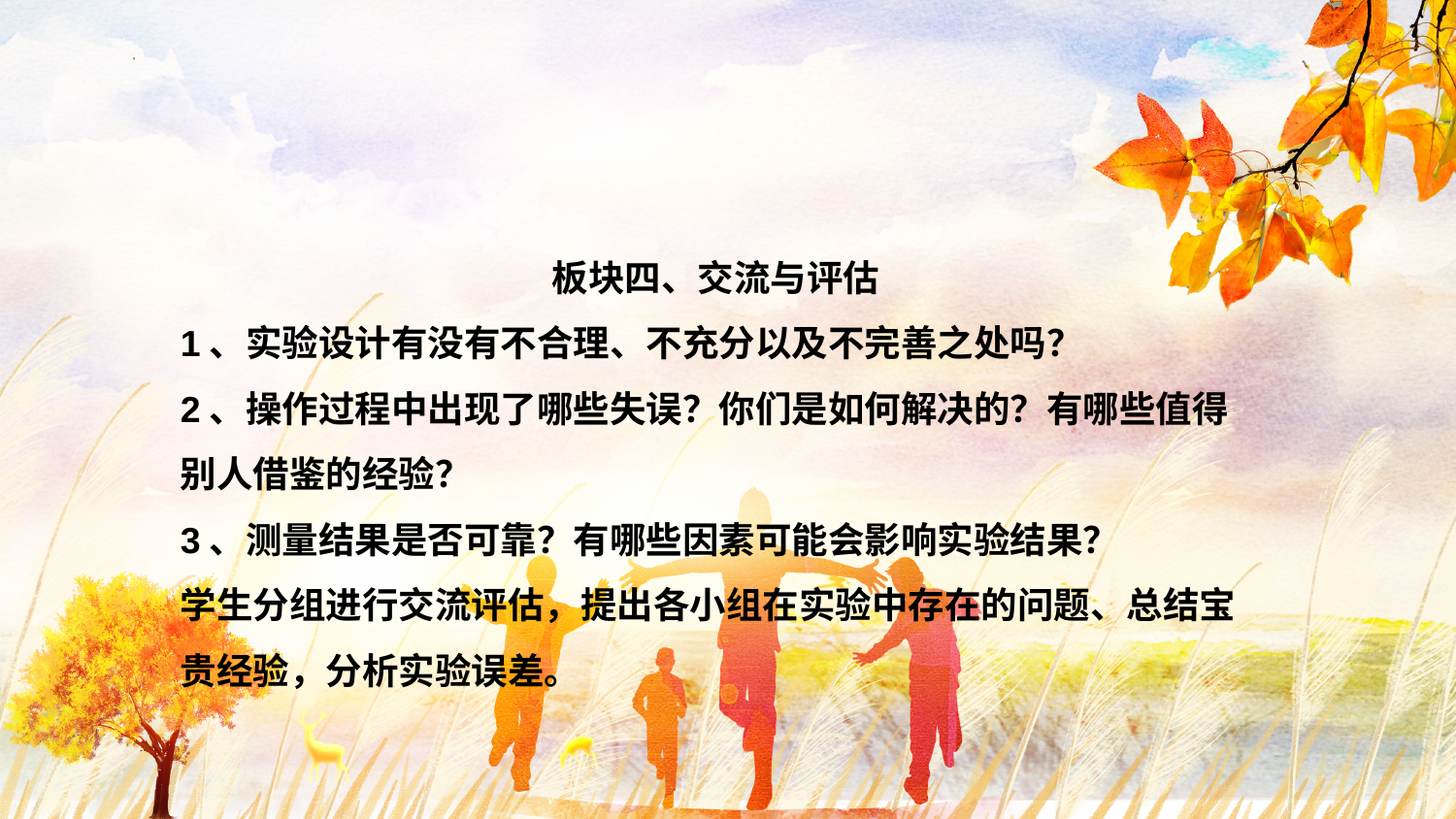

板块四、交流与评估
1、实验设计有没有不合理、不充分以及不完善之处吗？
2、操作过程中出现了哪些失误？你们是如何解决的？有哪些值得别人借鉴的经验？
3、测量结果是否可靠？有哪些因素可能会影响实验结果？
学生分组进行交流评估，提出各小组在实验中存在的问题、总结宝贵经验，分析实验误差。